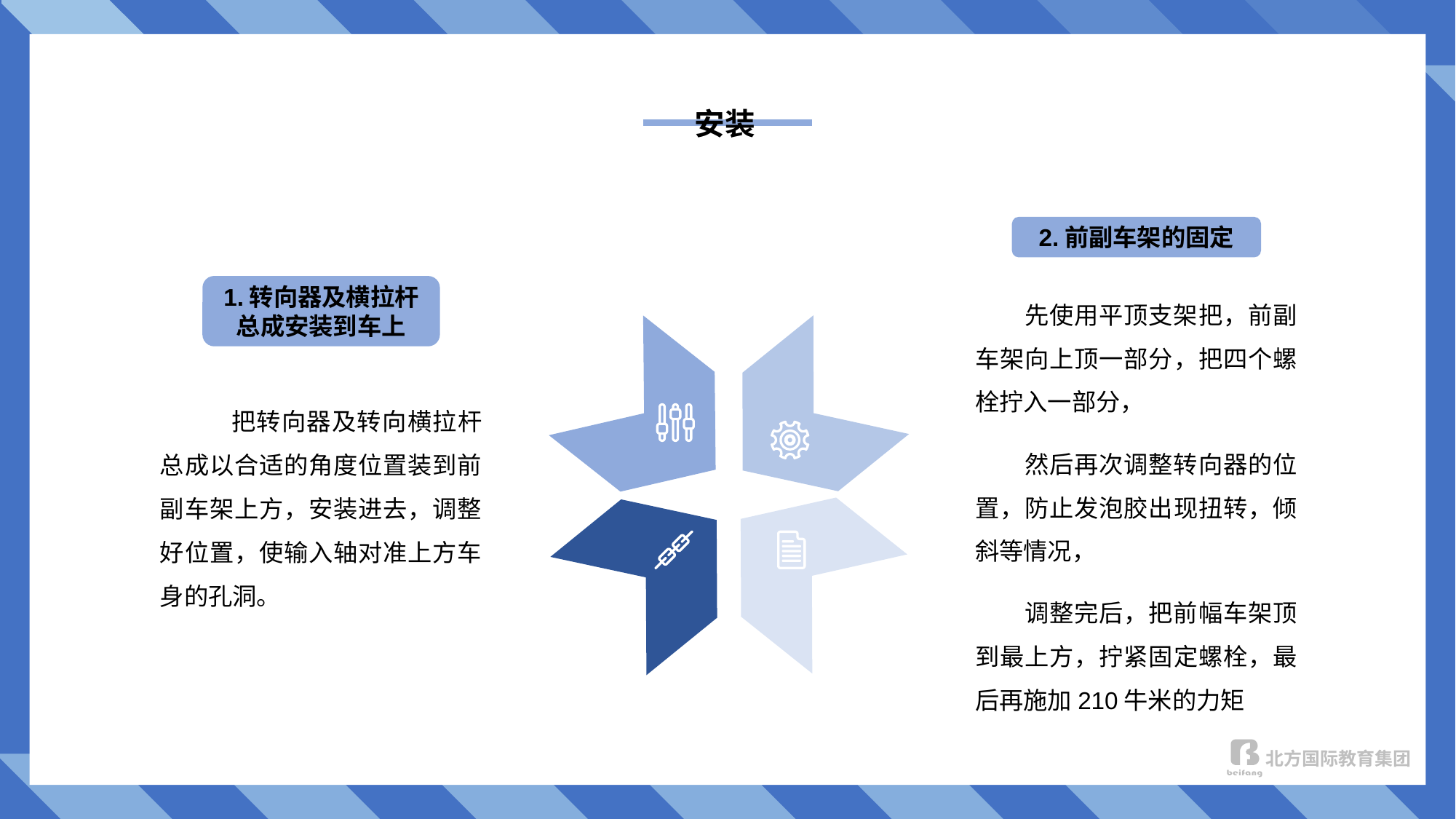

安装
2.前副车架的固定
1.转向器及横拉杆总成安装到车上
       先使用平顶支架把，前副车架向上顶一部分，把四个螺栓拧入一部分，
       然后再次调整转向器的位置，防止发泡胶出现扭转，倾斜等情况，
       调整完后，把前幅车架顶到最上方，拧紧固定螺栓，最后再施加210牛米的力矩

          把转向器及转向横拉杆总成以合适的角度位置装到前副车架上方，安装进去，调整好位置，使输入轴对准上方车身的孔洞。